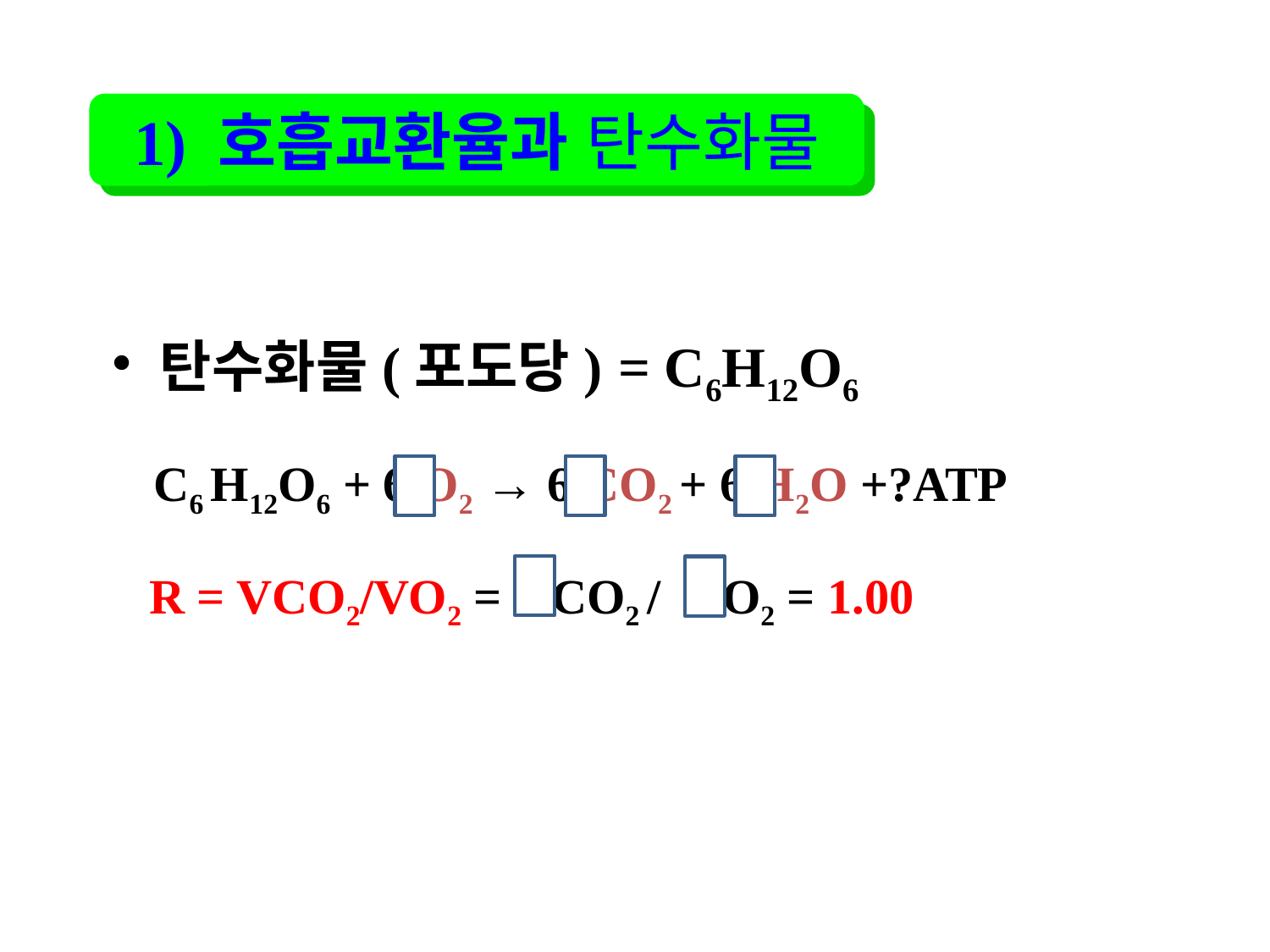

1) 호흡교환율과 탄수화물

탄수화물(포도당) = C6H12O6

   C6 H12O6 + 6 O2 → 6 CO2 + 6 H2O +?ATP

   R = VCO2/VO2 = 6 CO2 /  6 O2 = 1.00